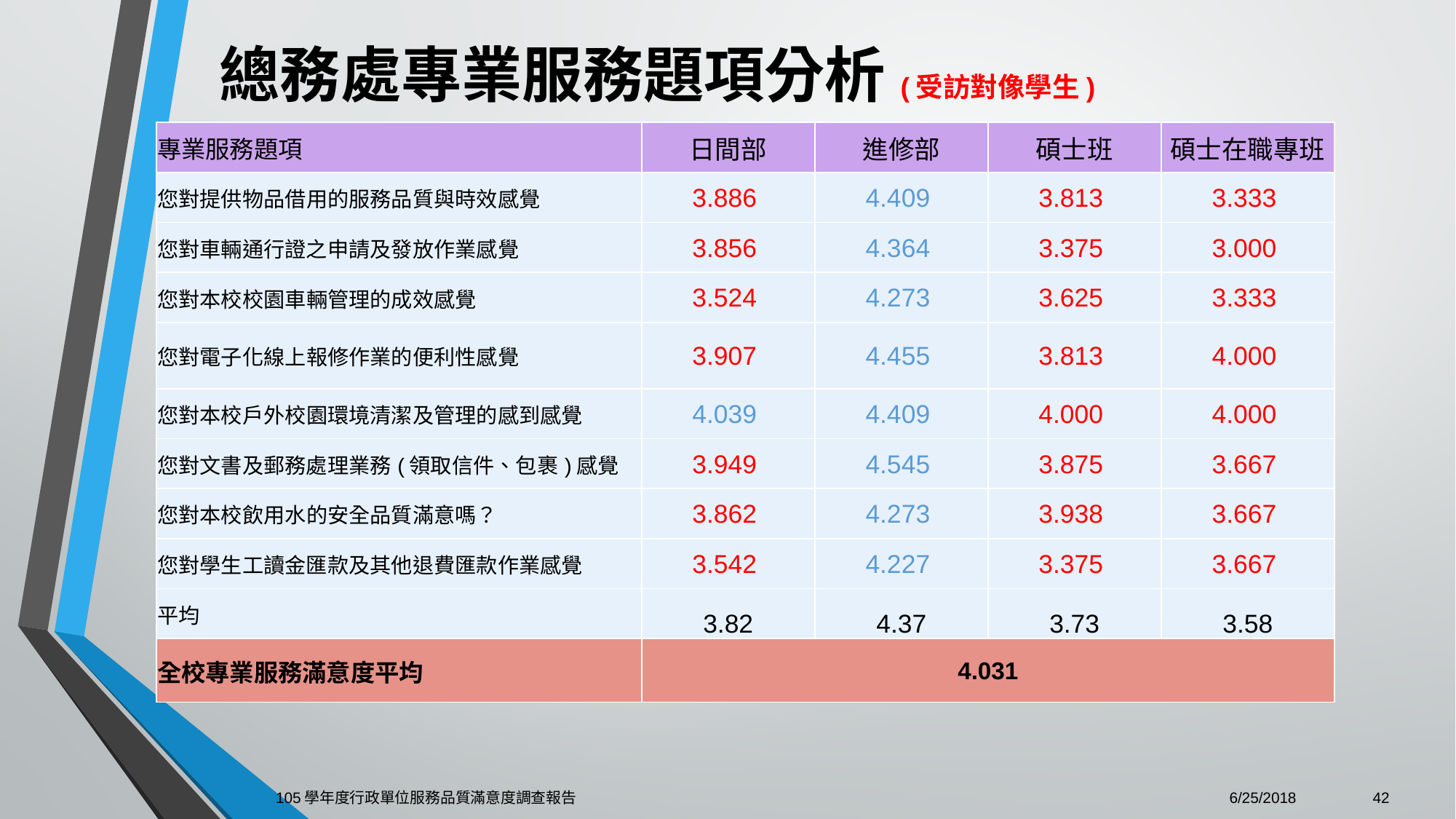

總務處專業服務題項分析(受訪對像學生)

| 專業服務題項 | 日間部 | 進修部 | 碩士班 | 碩士在職專班 |
| --- | --- | --- | --- | --- |
| 您對提供物品借用的服務品質與時效感覺 | 3.886 | 4.409 | 3.813 | 3.333 |
| 您對車輛通行證之申請及發放作業感覺 | 3.856 | 4.364 | 3.375 | 3.000 |
| 您對本校校園車輛管理的成效感覺 | 3.524 | 4.273 | 3.625 | 3.333 |
| 您對電子化線上報修作業的便利性感覺 | 3.907 | 4.455 | 3.813 | 4.000 |
| 您對本校戶外校園環境清潔及管理的感到感覺 | 4.039 | 4.409 | 4.000 | 4.000 |
| 您對文書及郵務處理業務(領取信件、包裹)感覺 | 3.949 | 4.545 | 3.875 | 3.667 |
| 您對本校飲用水的安全品質滿意嗎？ | 3.862 | 4.273 | 3.938 | 3.667 |
| 您對學生工讀金匯款及其他退費匯款作業感覺 | 3.542 | 4.227 | 3.375 | 3.667 |
| 平均 | 3.82 | 4.37 | 3.73 | 3.58 |
| 全校專業服務滿意度平均 | 4.031 |  |  |  |
42
6/25/2018
105學年度行政單位服務品質滿意度調查報告